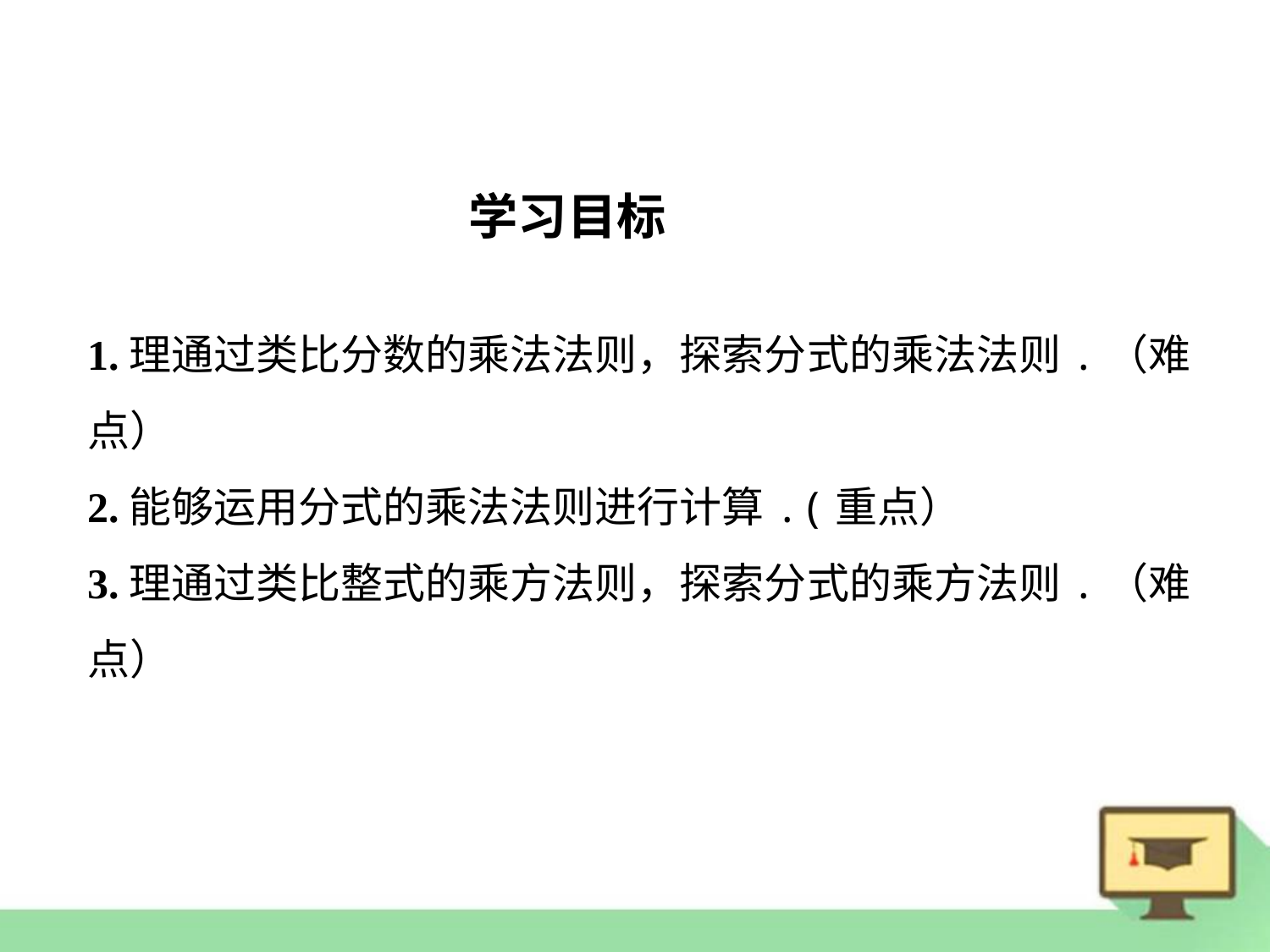

学习目标

1.理通过类比分数的乘法法则，探索分式的乘法法则.（难点）
2.能够运用分式的乘法法则进行计算.(重点）
3.理通过类比整式的乘方法则，探索分式的乘方法则.（难点）